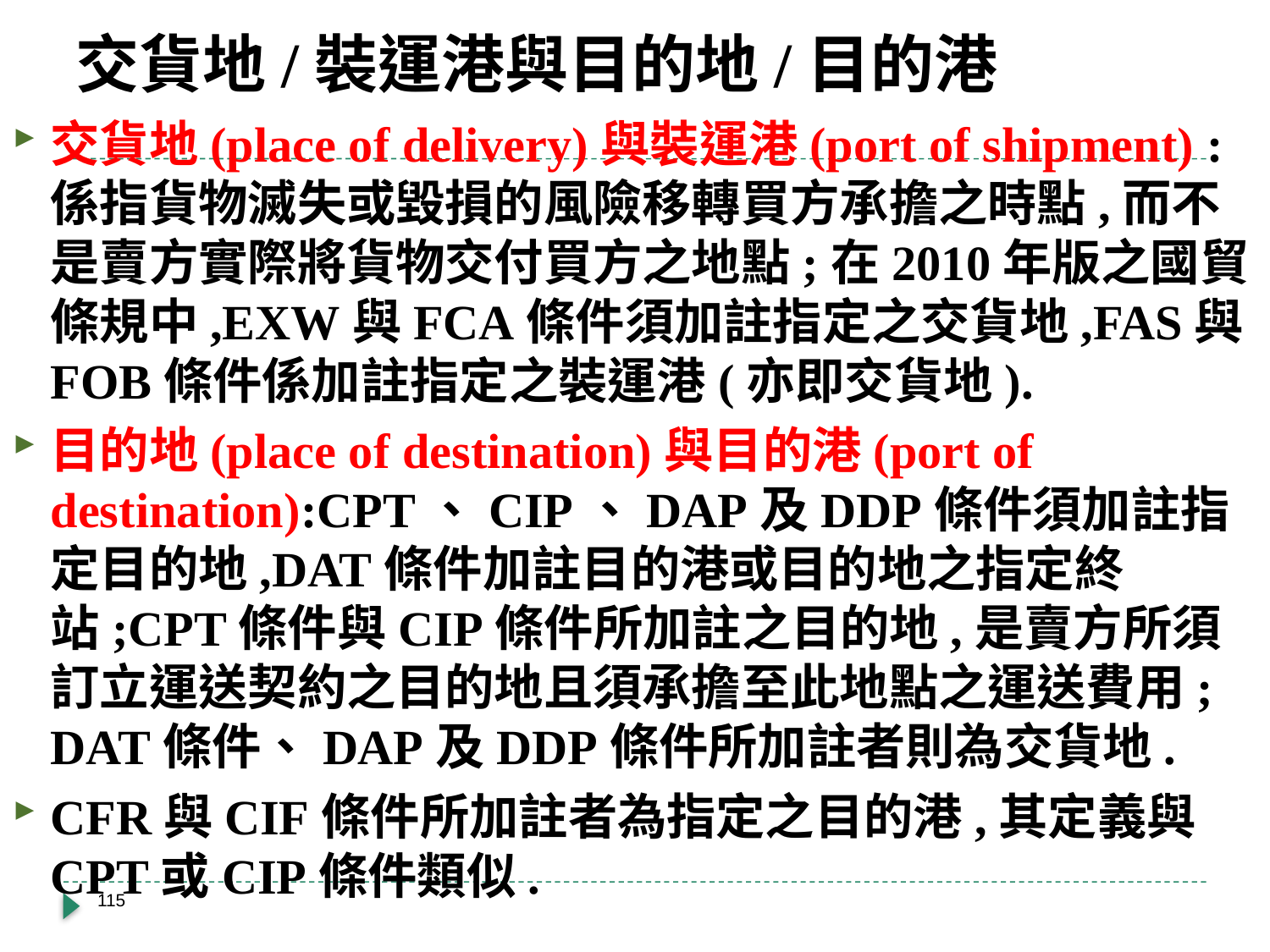

# 交貨地/裝運港與目的地/目的港
交貨地(place of delivery)與裝運港(port of shipment) :係指貨物滅失或毀損的風險移轉買方承擔之時點,而不是賣方實際將貨物交付買方之地點;在2010年版之國貿條規中,EXW與FCA條件須加註指定之交貨地,FAS與FOB條件係加註指定之裝運港(亦即交貨地).
目的地(place of destination)與目的港(port of destination):CPT、CIP、DAP及DDP條件須加註指定目的地,DAT條件加註目的港或目的地之指定終站;CPT條件與CIP條件所加註之目的地,是賣方所須訂立運送契約之目的地且須承擔至此地點之運送費用; DAT條件、DAP及DDP條件所加註者則為交貨地.
CFR與CIF條件所加註者為指定之目的港,其定義與CPT或CIP條件類似.
115